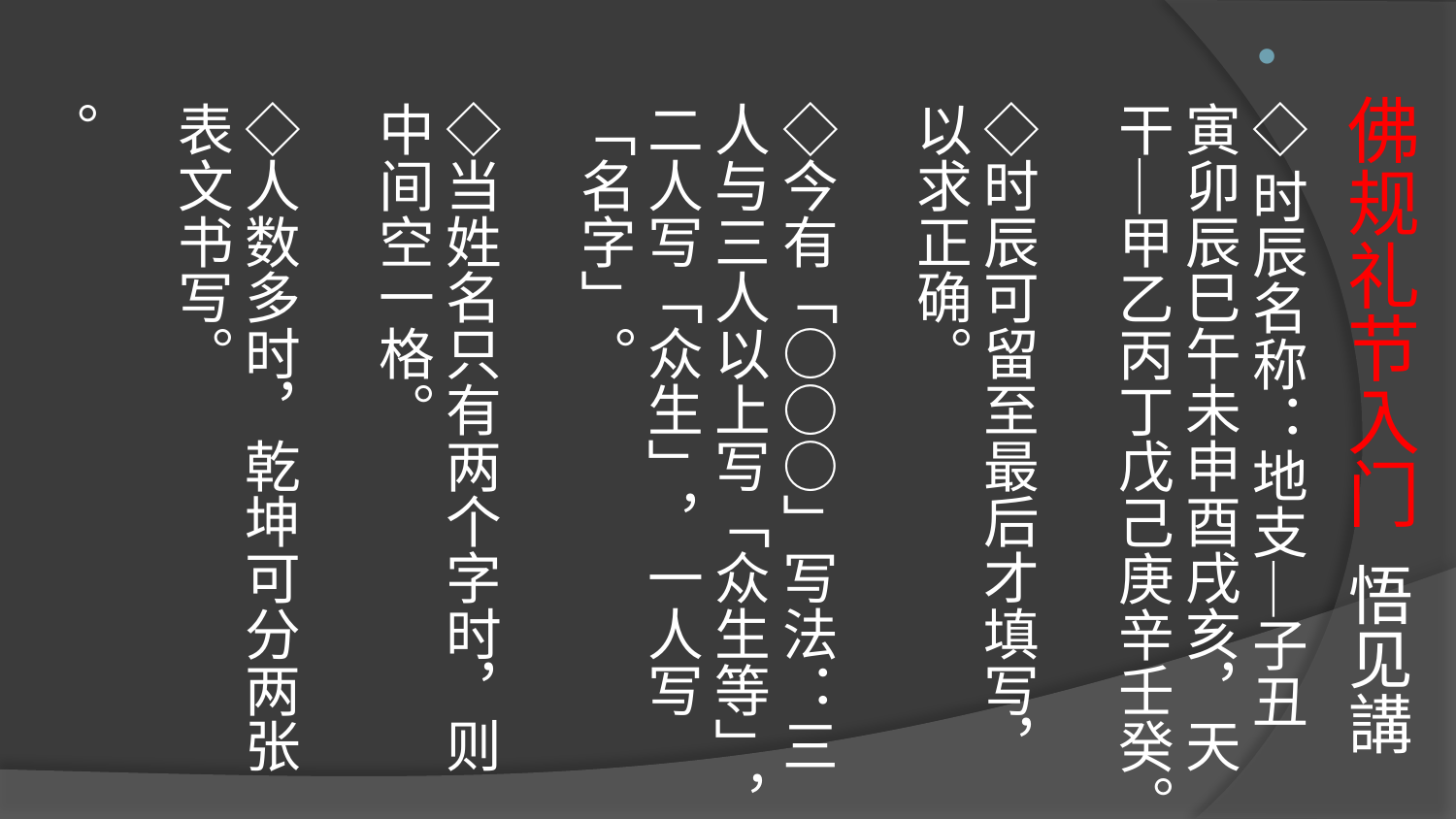

# 佛规礼节入门  悟见講
◇时辰名称：地支─子丑寅卯辰巳午未申酉戌亥，天干─甲乙丙丁戊己庚辛壬癸。
◇时辰可留至最后才填写，以求正确。
◇今有「○○○」写法：三人与三人以上写「众生等」，二人写「众生」，一人写「名字」。
◇当姓名只有两个字时，则中间空一格。
◇人数多时，乾坤可分两张表文书写。
。